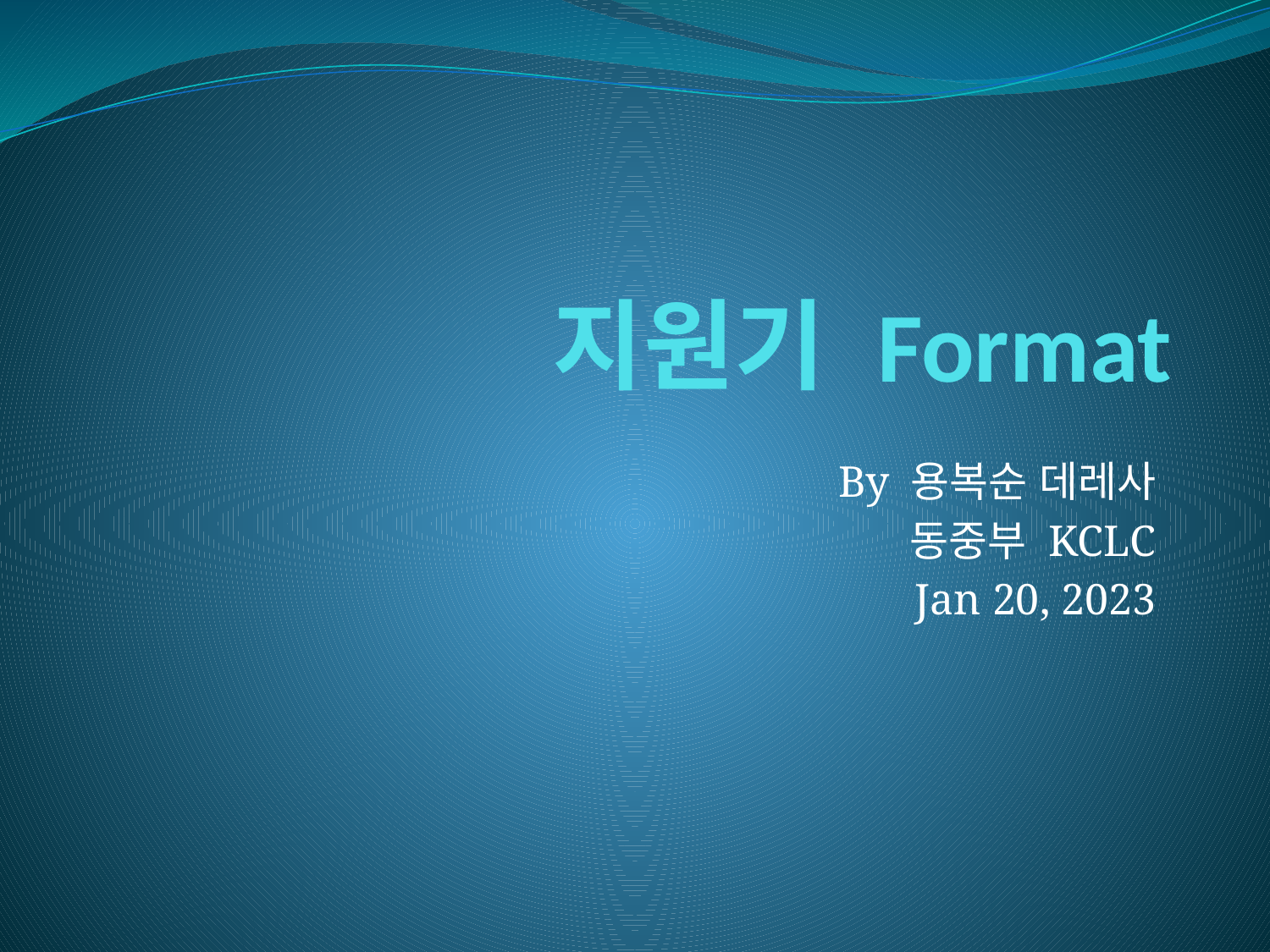

# 지원기 Format
By 용복순 데레사
동중부 KCLC
Jan 20, 2023